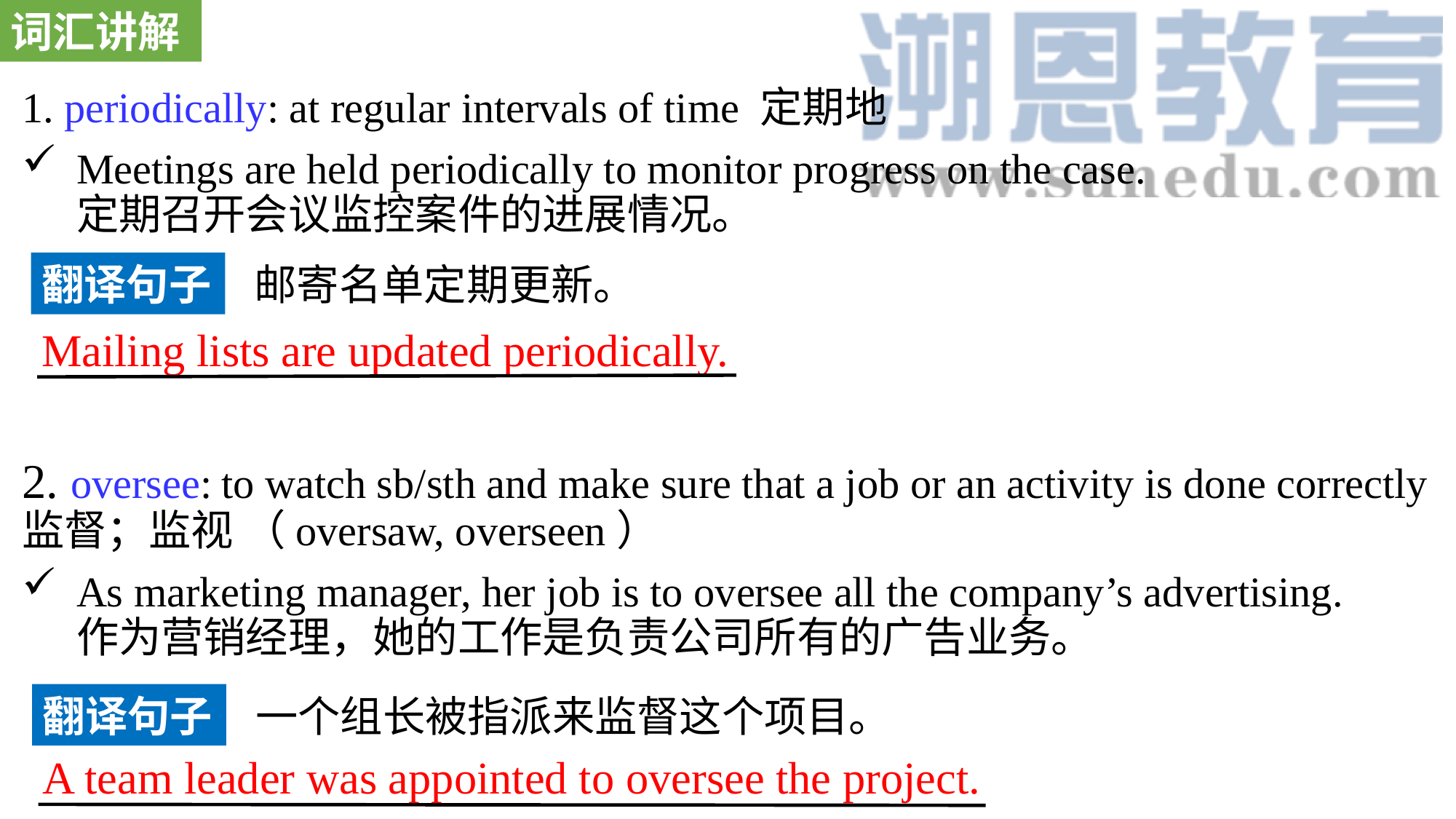

词汇讲解
1. periodically: at regular intervals of time 定期地
Meetings are held periodically to monitor progress on the case.                         定期召开会议监控案件的进展情况。

2. oversee: to watch sb/sth and make sure that a job or an activity is done correctly 监督；监视 （oversaw, overseen）
As marketing manager, her job is to oversee all the company’s advertising.       作为营销经理，她的工作是负责公司所有的广告业务。
翻译句子
邮寄名单定期更新。
Mailing lists are updated periodically.
翻译句子
一个组长被指派来监督这个项目。
A team leader was appointed to oversee the project.